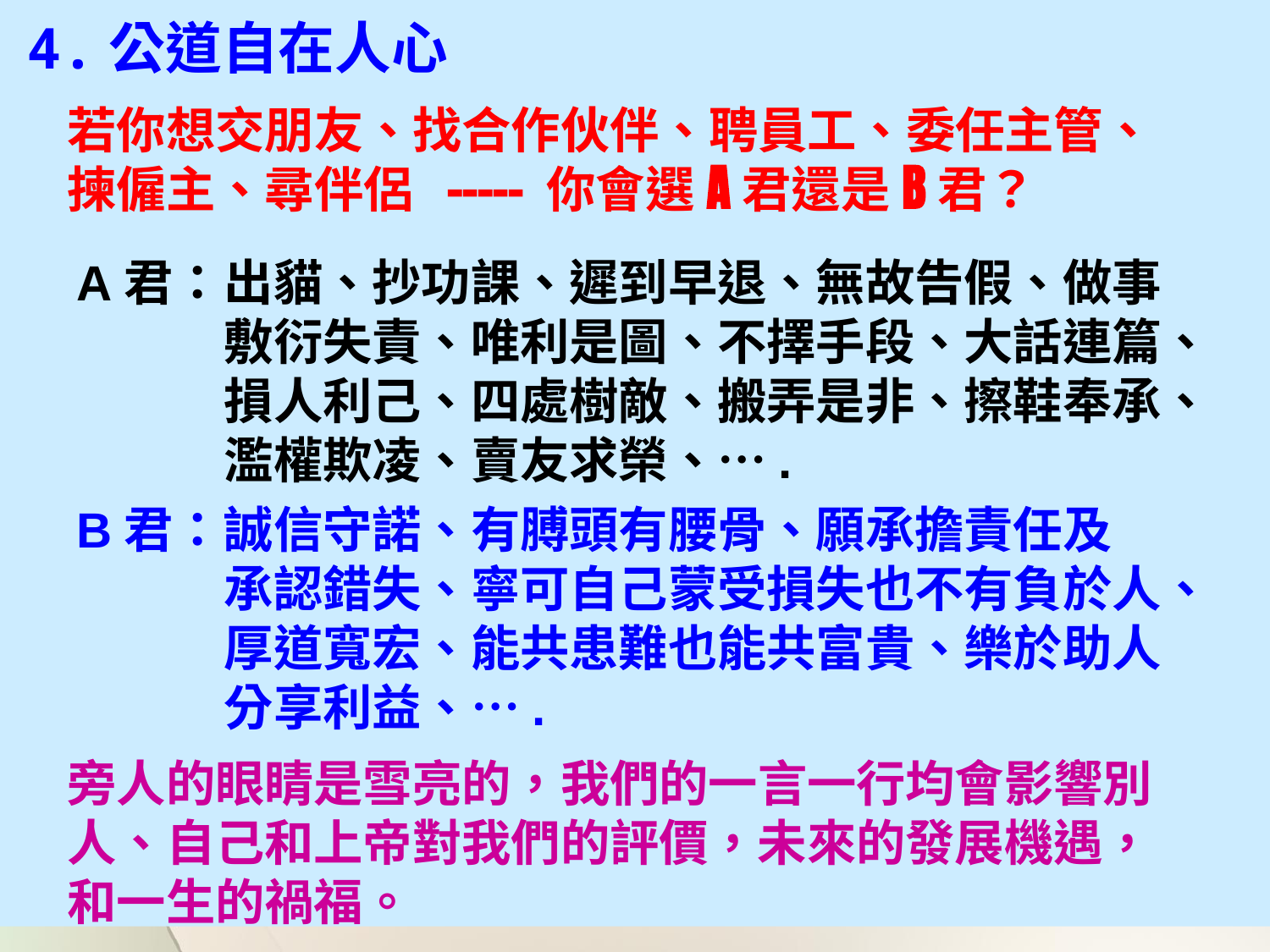

4.公道自在人心
# 若你想交朋友、找合作伙伴、聘員工、委任主管、揀僱主、尋伴侶  ----- 你會選A君還是B君？
A君：	出貓、抄功課、遲到早退、無故告假、做事敷衍失責、唯利是圖、不擇手段、大話連篇、損人利己、四處樹敵、搬弄是非、擦鞋奉承、濫權欺凌、賣友求榮、….
B君：	誠信守諾、有膊頭有腰骨、願承擔責任及   承認錯失、寧可自己蒙受損失也不有負於人、厚道寬宏、能共患難也能共富貴、樂於助人分享利益、….

旁人的眼睛是雪亮的，我們的一言一行均會影響別人、自己和上帝對我們的評價，未來的發展機遇， 和一生的禍福。